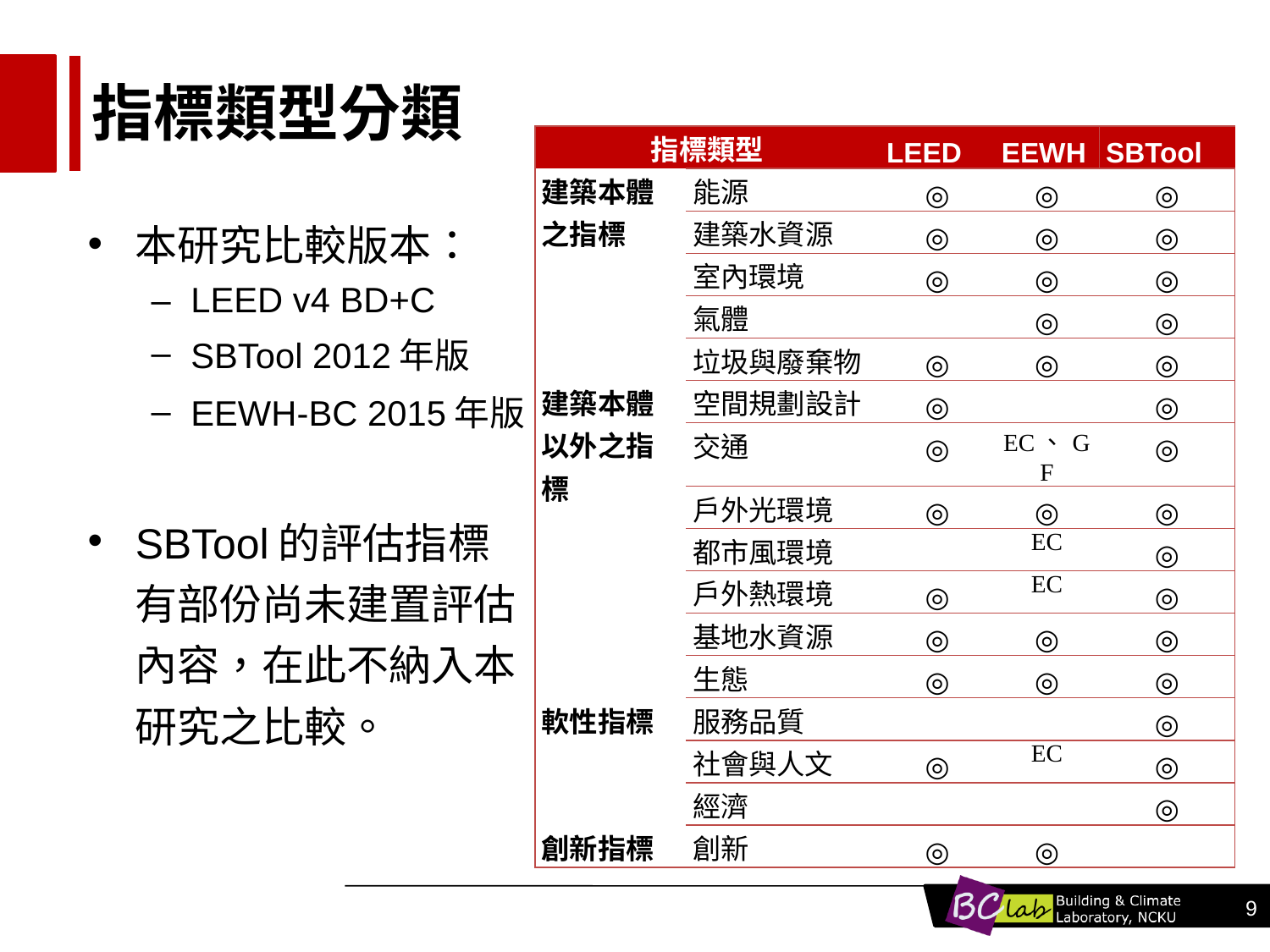

# 指標類型分類
| 指標類型 |  | LEED | EEWH | SBTool |
| --- | --- | --- | --- | --- |
| 建築本體之指標 | 能源 | ◎ | ◎ | ◎ |
|  | 建築水資源 | ◎ | ◎ | ◎ |
|  | 室內環境 | ◎ | ◎ | ◎ |
|  | 氣體 |  | ◎ | ◎ |
|  | 垃圾與廢棄物 | ◎ | ◎ | ◎ |
| 建築本體以外之指標 | 空間規劃設計 | ◎ |  | ◎ |
|  | 交通 | ◎ | EC、GF | ◎ |
|  | 戶外光環境 | ◎ | ◎ | ◎ |
|  | 都市風環境 |  | EC | ◎ |
|  | 戶外熱環境 | ◎ | EC | ◎ |
|  | 基地水資源 | ◎ | ◎ | ◎ |
|  | 生態 | ◎ | ◎ | ◎ |
| 軟性指標 | 服務品質 |  |  | ◎ |
|  | 社會與人文 | ◎ | EC | ◎ |
|  | 經濟 |  |  | ◎ |
| 創新指標 | 創新 | ◎ | ◎ |  |
本研究比較版本：
LEED v4 BD+C
SBTool 2012年版
EEWH-BC 2015年版

SBTool的評估指標有部份尚未建置評估內容，在此不納入本研究之比較。
9